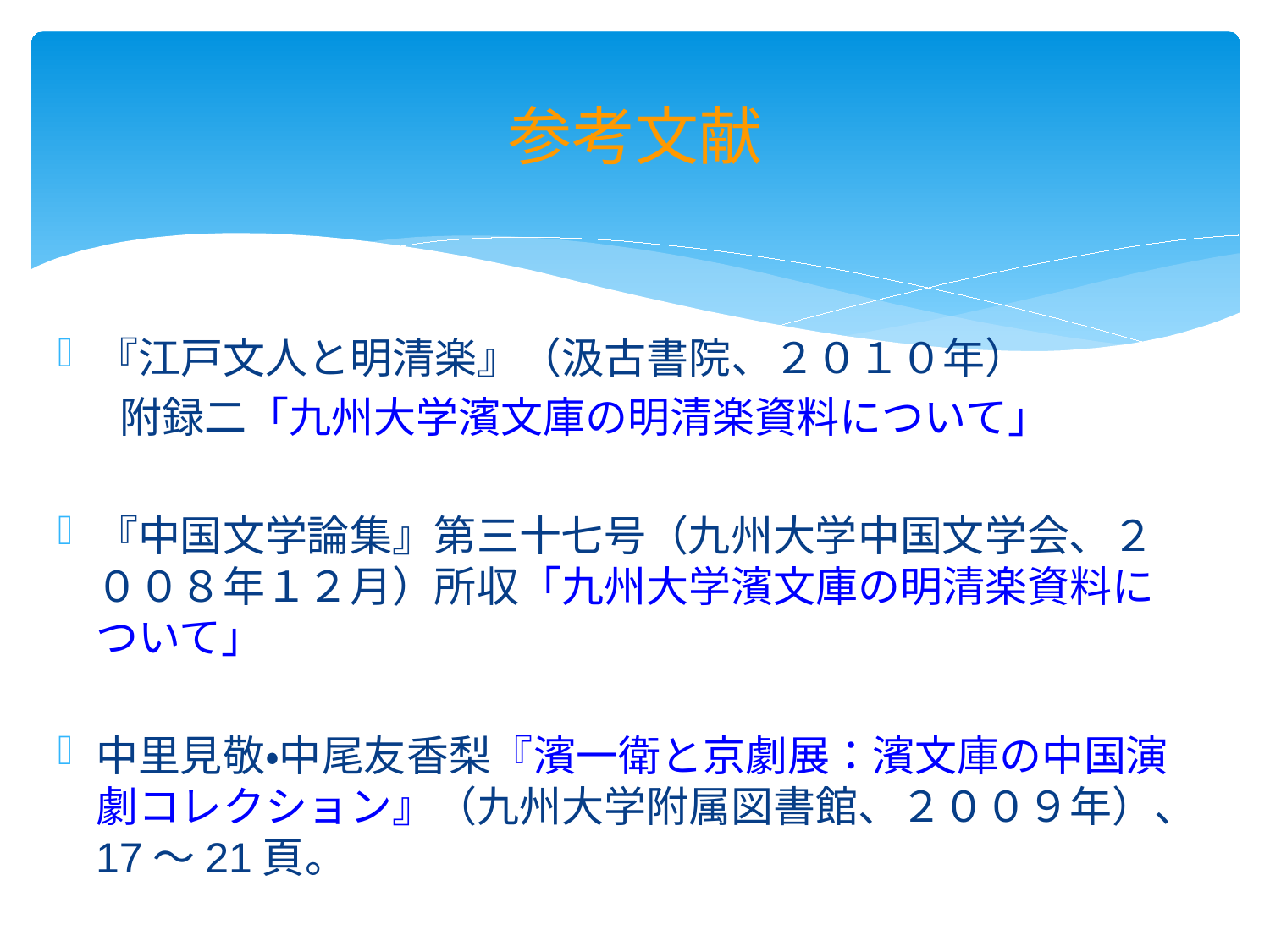

# 参考文献

『江戸文人と明清楽』（汲古書院、２０１０年）
 　附録二「九州大学濱文庫の明清楽資料について」

『中国文学論集』第三十七号（九州大学中国文学会、２００８年１２月）所収「九州大学濱文庫の明清楽資料について」

中里見敬・中尾友香梨『濱一衛と京劇展：濱文庫の中国演劇コレクション』（九州大学附属図書館、２００９年）、17～21頁。